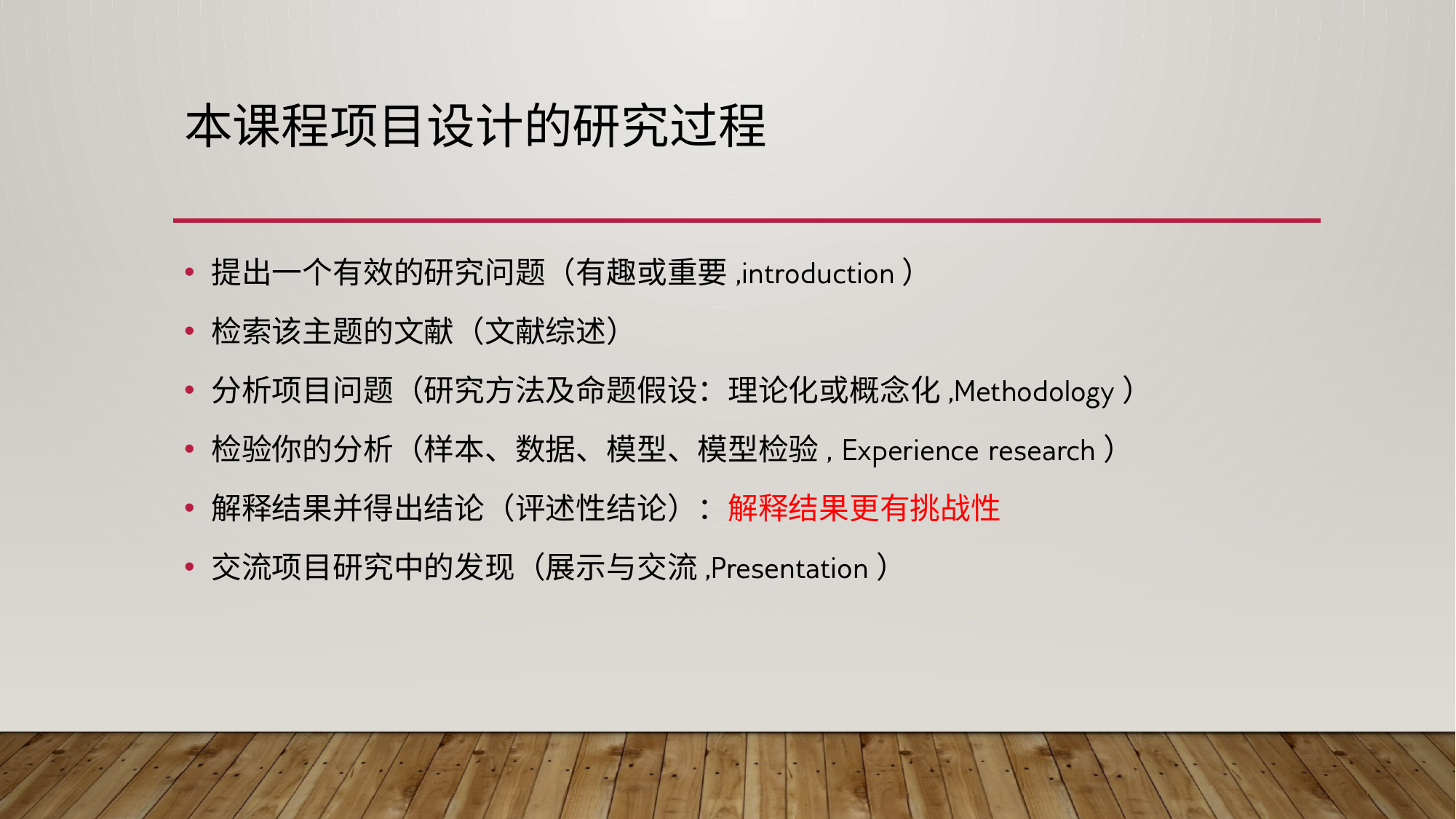

# 本课程项目设计的研究过程
提出一个有效的研究问题（有趣或重要,introduction）
检索该主题的文献（文献综述）
分析项目问题（研究方法及命题假设：理论化或概念化,Methodology）
检验你的分析（样本、数据、模型、模型检验, Experience research）
解释结果并得出结论（评述性结论）：解释结果更有挑战性
交流项目研究中的发现（展示与交流,Presentation）